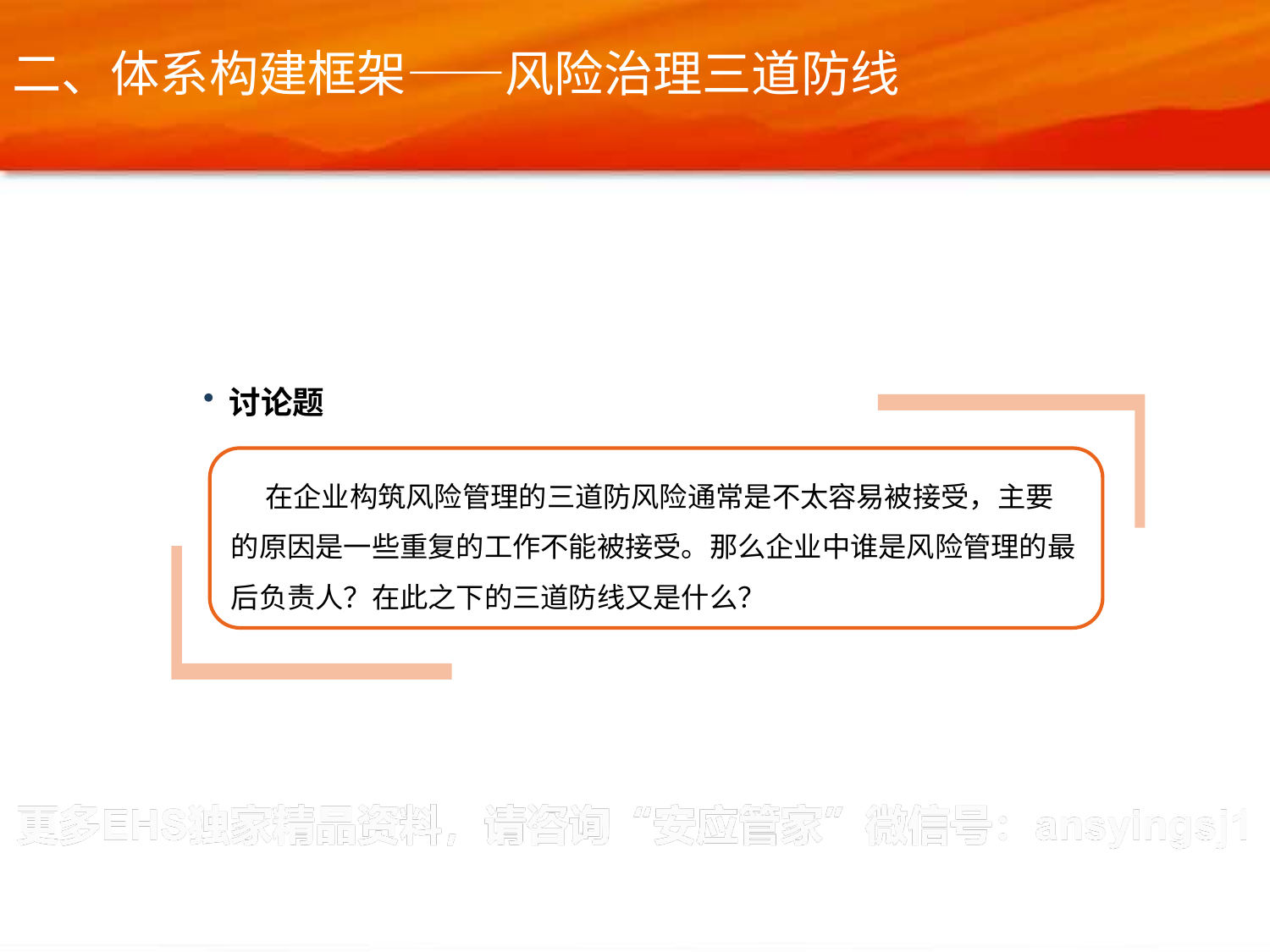

二、体系构建框架——风险治理三道防线
 讨论题

你 在企业构筑风险管理的三道防风险通常是不太容易被接受，主要
的原因是一些重复的工作不能被接受。那么企业中谁是风险管理的最
后负责人？在此之下的三道防线又是什么？